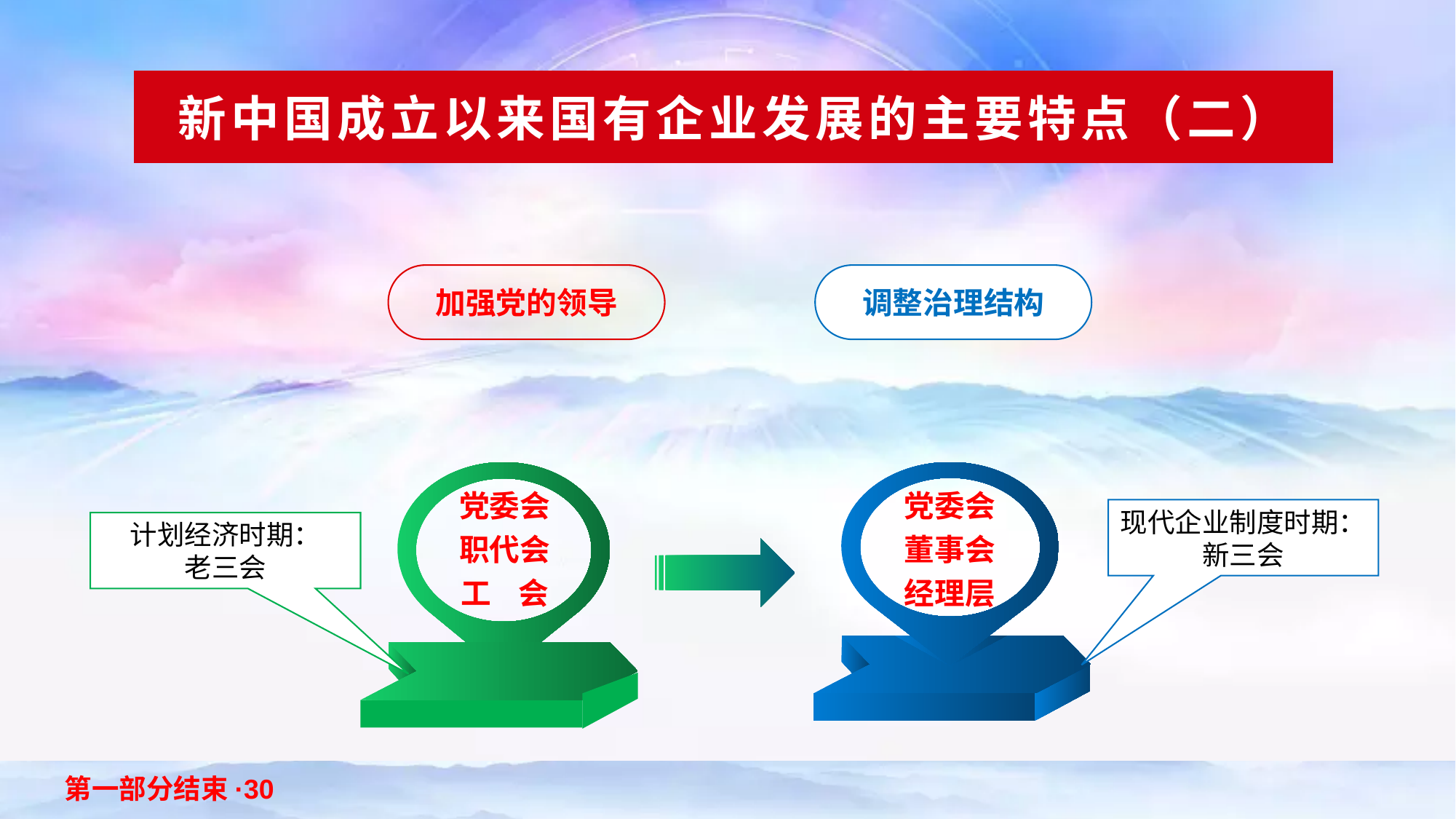

新中国成立以来国有企业发展的主要特点（二）
加强党的领导
调整治理结构

党委会
职代会
工    会
党委会
董事会
经理层
现代企业制度时期：
新三会
计划经济时期：
老三会

14
第一部分结束·30